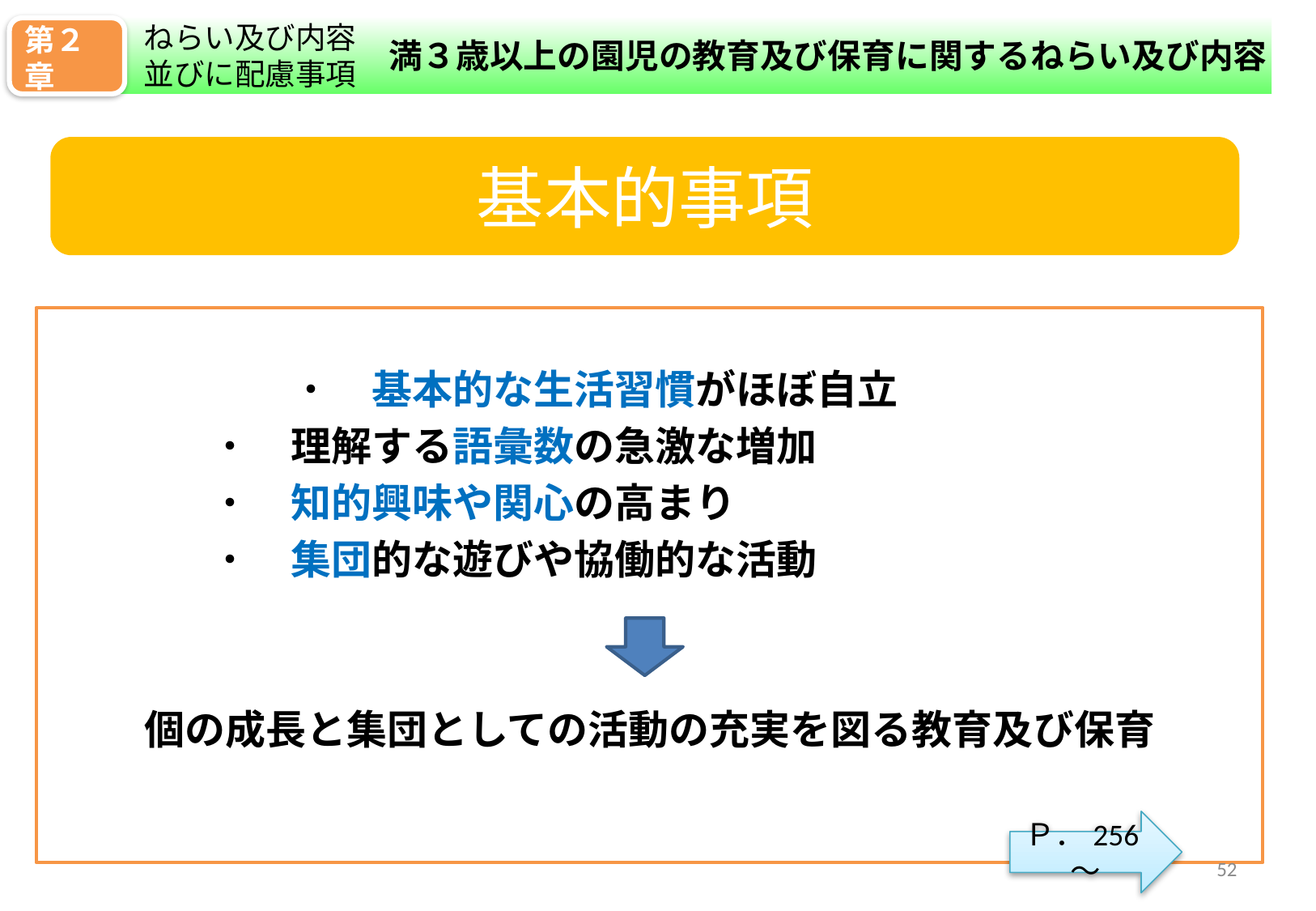

ねらい及び内容並びに配慮事項

第２章
満３歳以上の園児の教育及び保育に関するねらい及び内容

基本的事項
　　　　　　・　基本的な生活習慣がほぼ自立
　　　　・　理解する語彙数の急激な増加
　　　　・　知的興味や関心の高まり
　　　　・　集団的な遊びや協働的な活動

個の成長と集団としての活動の充実を図る教育及び保育

Ｐ．256～
52